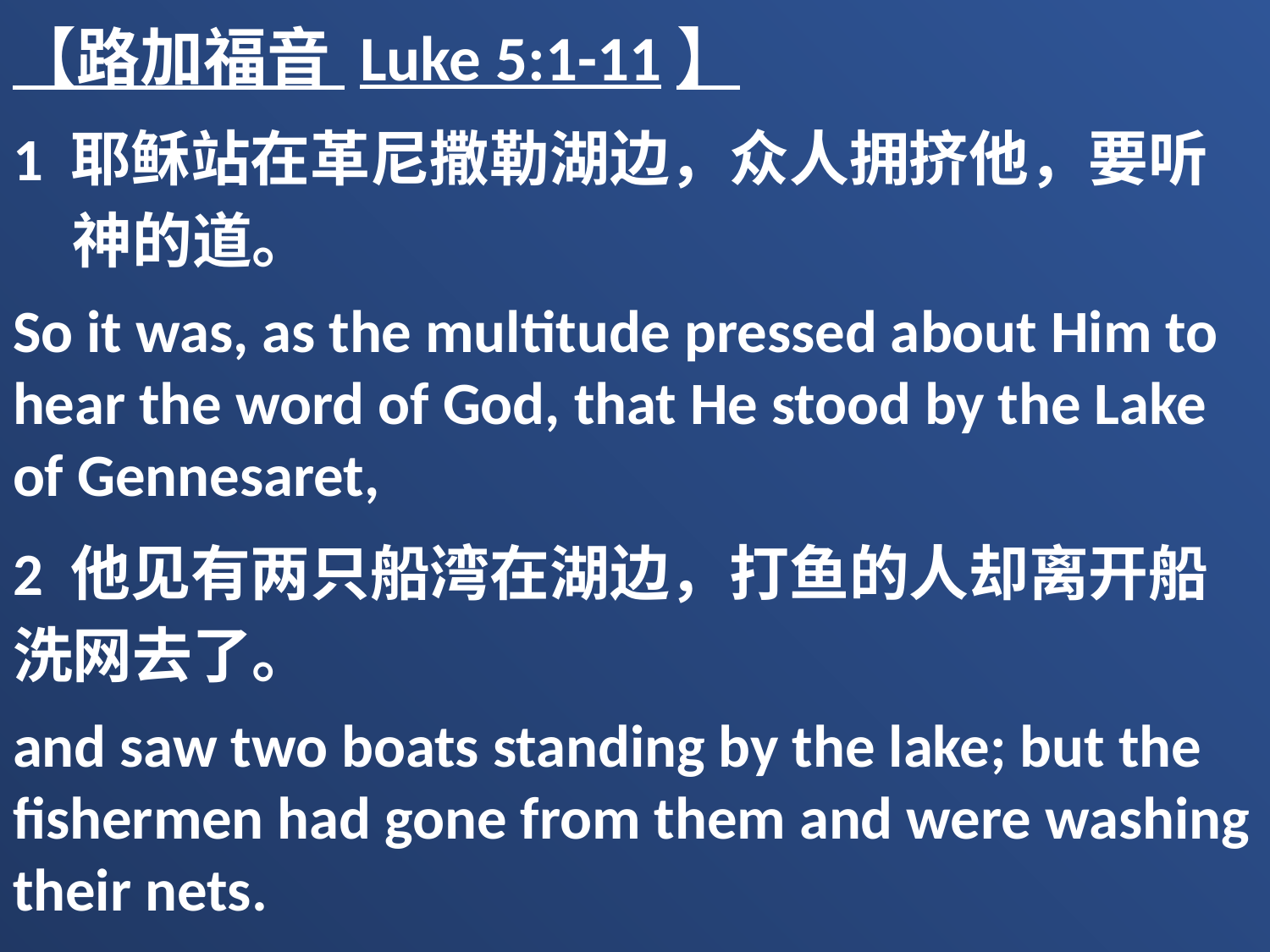

【路加福音 Luke 5:1-11】
1 耶稣站在革尼撒勒湖边，众人拥挤他，要听　神的道。
So it was, as the multitude pressed about Him to hear the word of God, that He stood by the Lake of Gennesaret,
2 他见有两只船湾在湖边，打鱼的人却离开船洗网去了。
and saw two boats standing by the lake; but the fishermen had gone from them and were washing their nets.